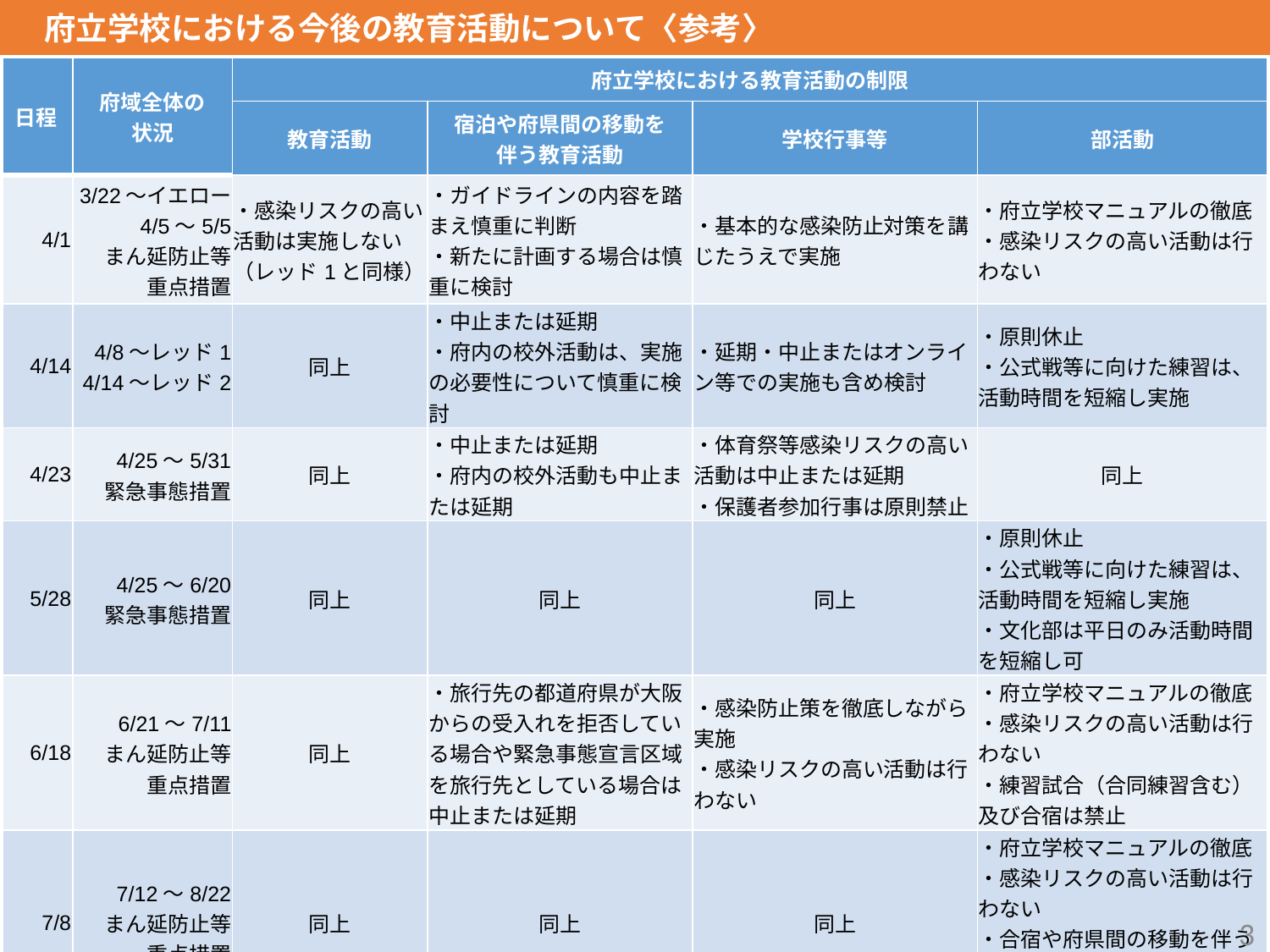

府立学校における今後の教育活動について〈参考〉
| 日程 | 府域全体の 状況 | 府立学校における教育活動の制限 |  |  |  |
| --- | --- | --- | --- | --- | --- |
|  |  | 教育活動 | 宿泊や府県間の移動を 伴う教育活動 | 学校行事等 | 部活動 |
| 4/1 | 3/22～イエロー 4/5～5/5 まん延防止等 重点措置 | ・感染リスクの高い活動は実施しない（レッド1と同様） | ・ガイドラインの内容を踏まえ慎重に判断 ・新たに計画する場合は慎重に検討 | ・基本的な感染防止対策を講じたうえで実施 | ・府立学校マニュアルの徹底 ・感染リスクの高い活動は行わない |
| 4/14 | 4/8～レッド1 4/14～レッド2 | 同上 | ・中止または延期 ・府内の校外活動は、実施の必要性について慎重に検討 | ・延期・中止またはオンライン等での実施も含め検討 | ・原則休止 ・公式戦等に向けた練習は、活動時間を短縮し実施 |
| 4/23 | 4/25～5/31 緊急事態措置 | 同上 | ・中止または延期 ・府内の校外活動も中止または延期 | ・体育祭等感染リスクの高い活動は中止または延期 ・保護者参加行事は原則禁止 | 同上 |
| 5/28 | 4/25～6/20 緊急事態措置 | 同上 | 同上 | 同上 | ・原則休止 ・公式戦等に向けた練習は、活動時間を短縮し実施 ・文化部は平日のみ活動時間を短縮し可 |
| 6/18 | 6/21～7/11 まん延防止等 重点措置 | 同上 | ・旅行先の都道府県が大阪からの受入れを拒否している場合や緊急事態宣言区域を旅行先としている場合は中止または延期 | ・感染防止策を徹底しながら実施 ・感染リスクの高い活動は行わない | ・府立学校マニュアルの徹底 ・感染リスクの高い活動は行わない ・練習試合（合同練習含む）及び合宿は禁止 |
| 7/8 | 7/12～8/22 まん延防止等 重点措置 | 同上 | 同上 | 同上 | ・府立学校マニュアルの徹底 ・感染リスクの高い活動は行わない ・合宿や府県間の移動を伴う練習試合(合同練習含む)は禁止 |
| 7/30 | 8/2～8/31 緊急事態措置 | 同上 | ・旅行先の都道府県が大阪からの受入れを拒否している場合は延期または中止 | 同上 | 同上 |
3